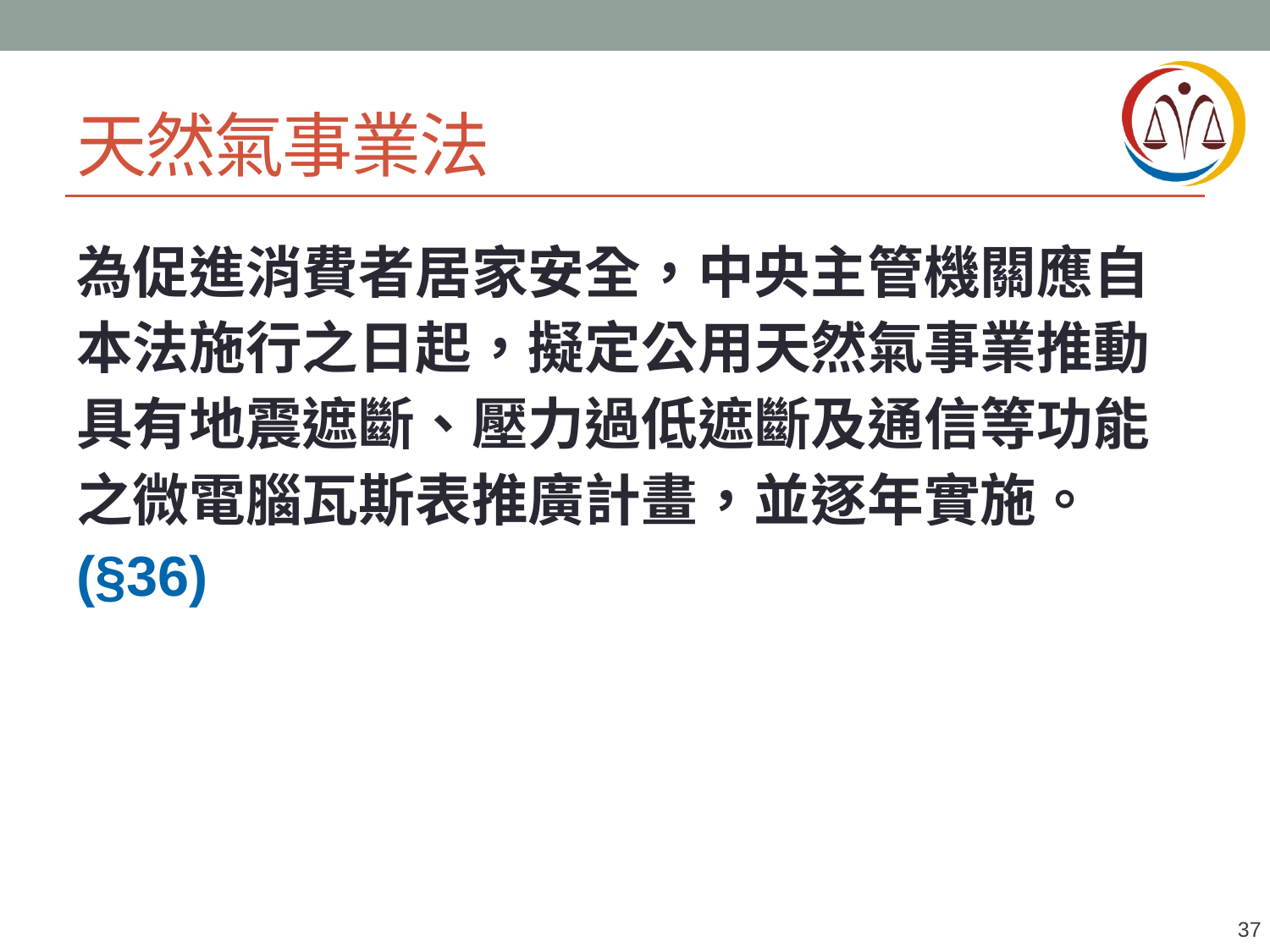

# 天然氣事業法
為促進消費者居家安全，中央主管機關應自本法施行之日起，擬定公用天然氣事業推動具有地震遮斷、壓力過低遮斷及通信等功能之微電腦瓦斯表推廣計畫，並逐年實施。(§36)

37